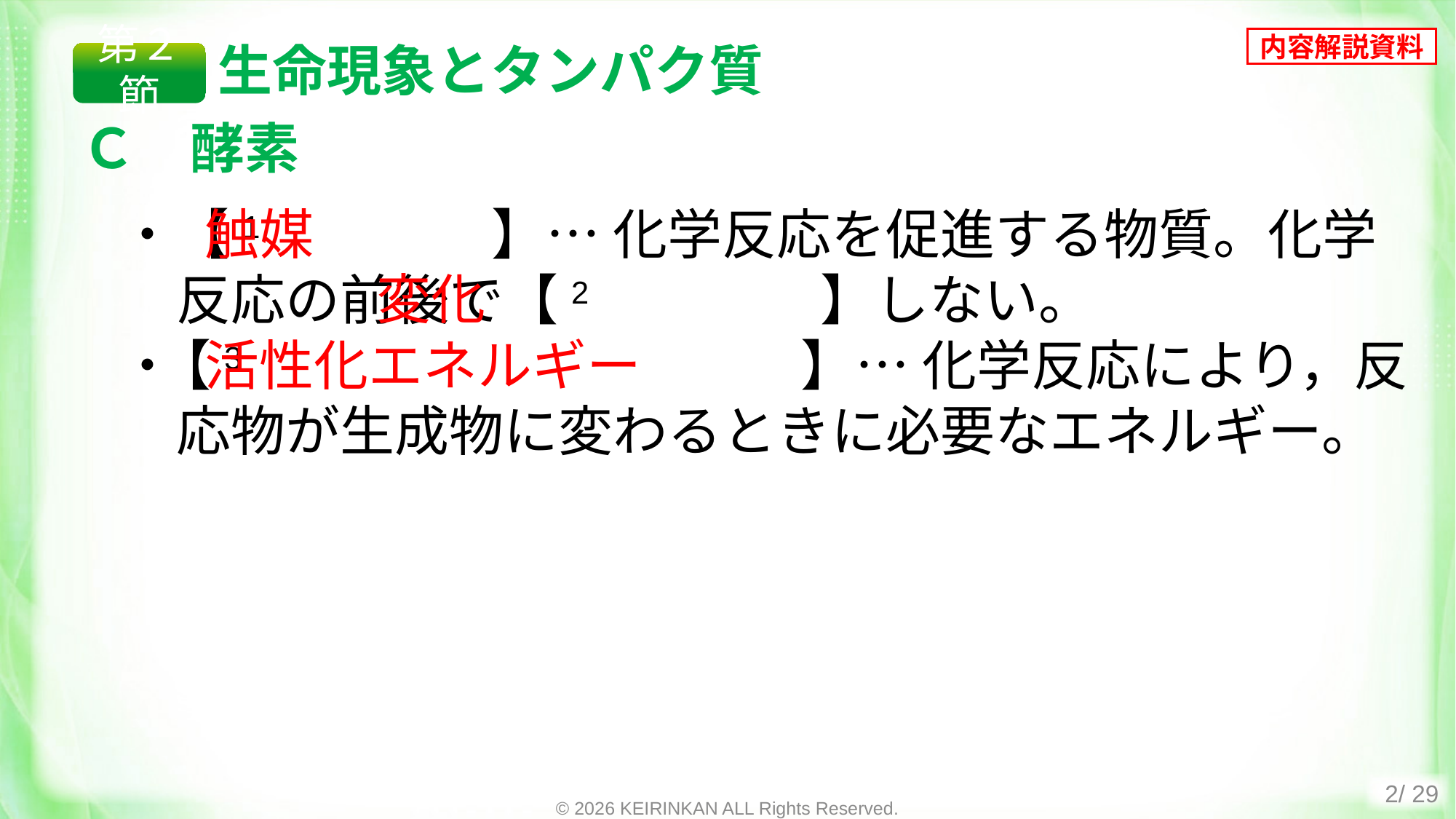

第２節
生命現象とタンパク質
Ｃ　酵素
触媒
・【1　触媒　】… 化学反応を促進する物質。化学反応の前後で【2　変化　】しない。
・ 【3　活性化エネルギー　】… 化学反応により，反応物が生成物に変わるときに必要なエネルギー。
変化
活性化エネルギー
© 2026 KEIRINKAN ALL Rights Reserved.